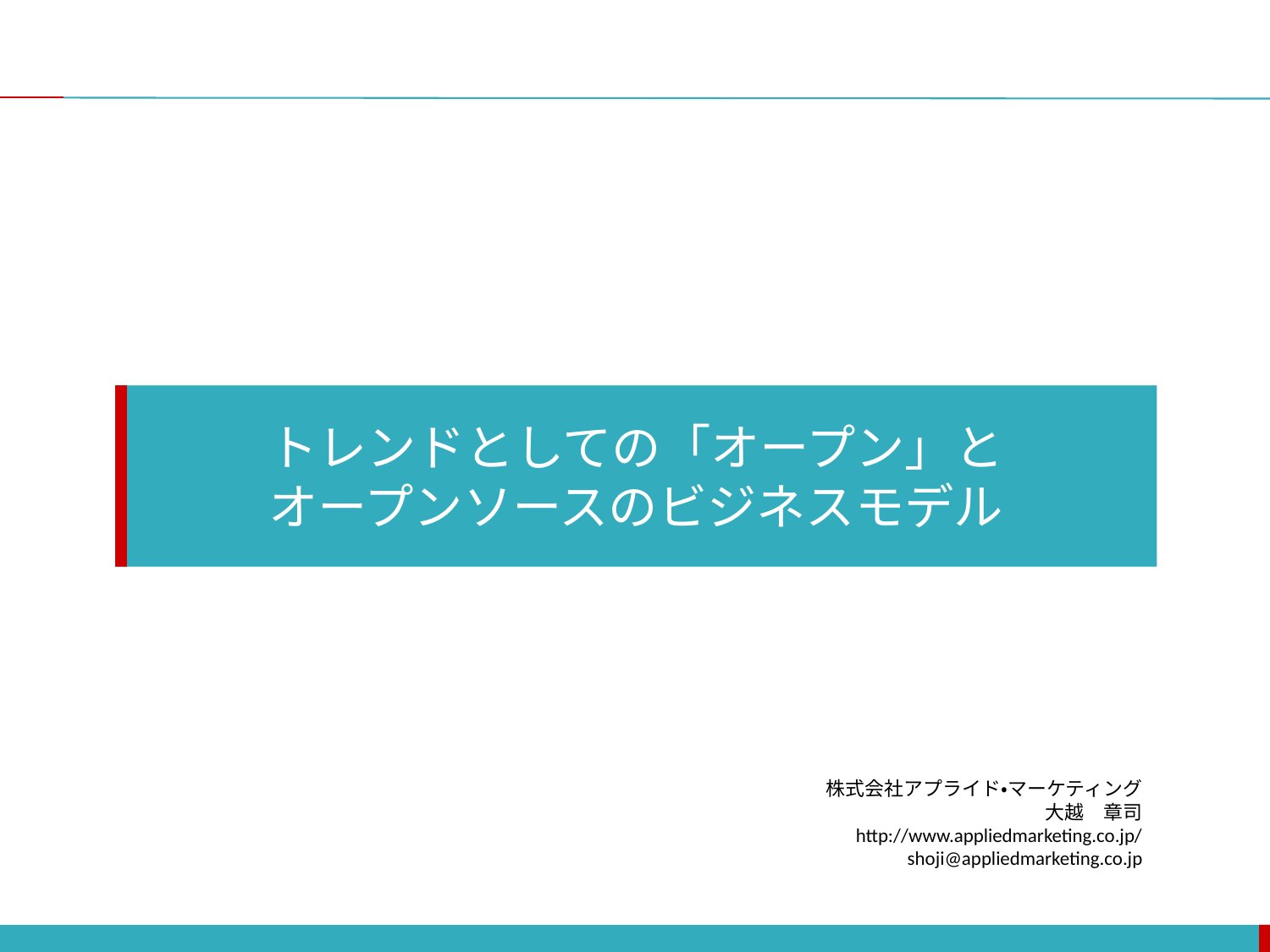

トレンドとしての「オープン」と
オープンソースのビジネスモデル
株式会社アプライド・マーケティング
大越　章司
http://www.appliedmarketing.co.jp/
shoji@appliedmarketing.co.jp